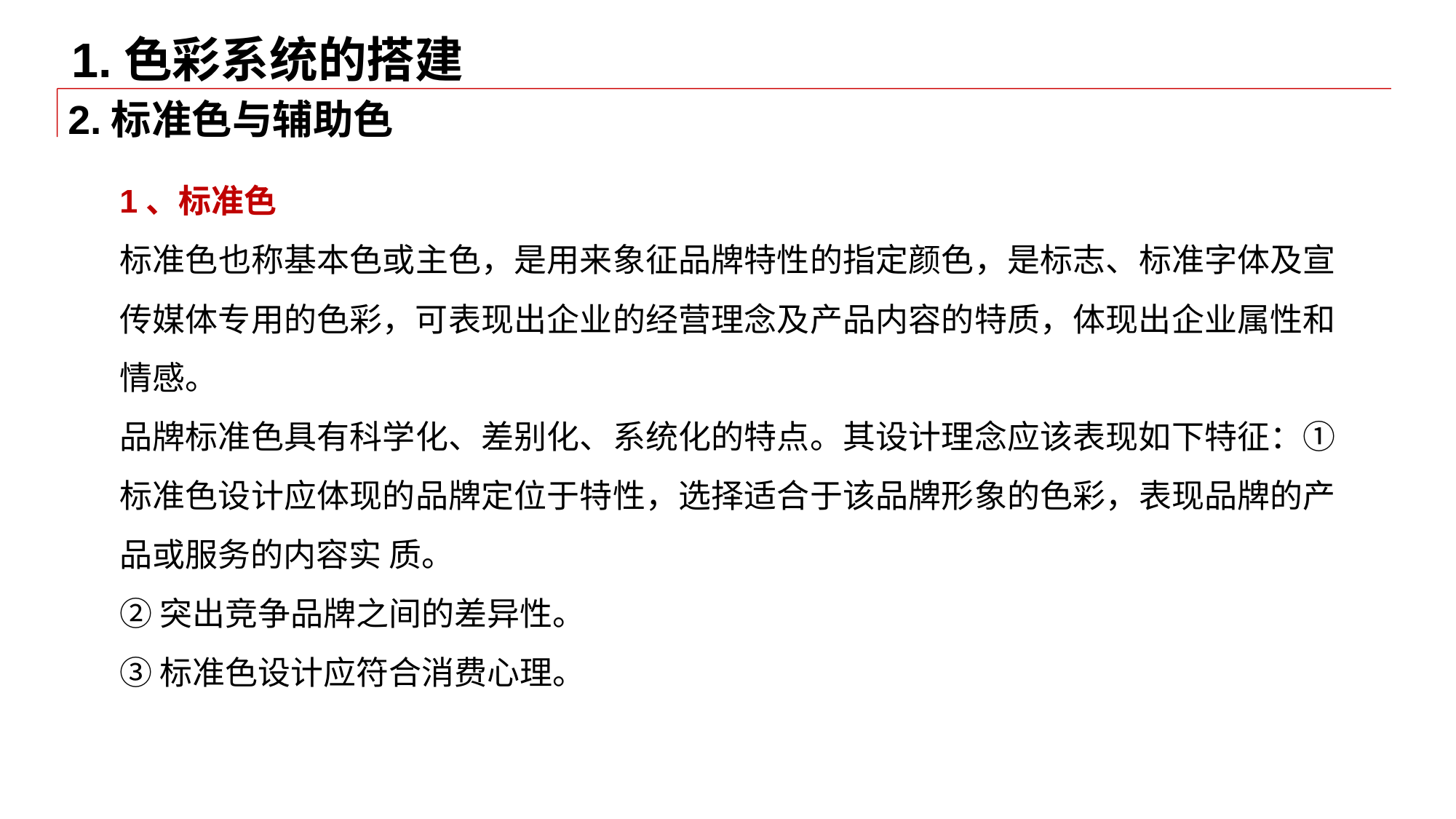

1.色彩系统的搭建
2.标准色与辅助色

1、标准色
标准色也称基本色或主色，是用来象征品牌特性的指定颜色，是标志、标准字体及宣传媒体专用的色彩，可表现出企业的经营理念及产品内容的特质，体现出企业属性和情感。
品牌标准色具有科学化、差别化、系统化的特点。其设计理念应该表现如下特征：①标准色设计应体现的品牌定位于特性，选择适合于该品牌形象的色彩，表现品牌的产品或服务的内容实 质。
②突出竞争品牌之间的差异性。
③标准色设计应符合消费心理。